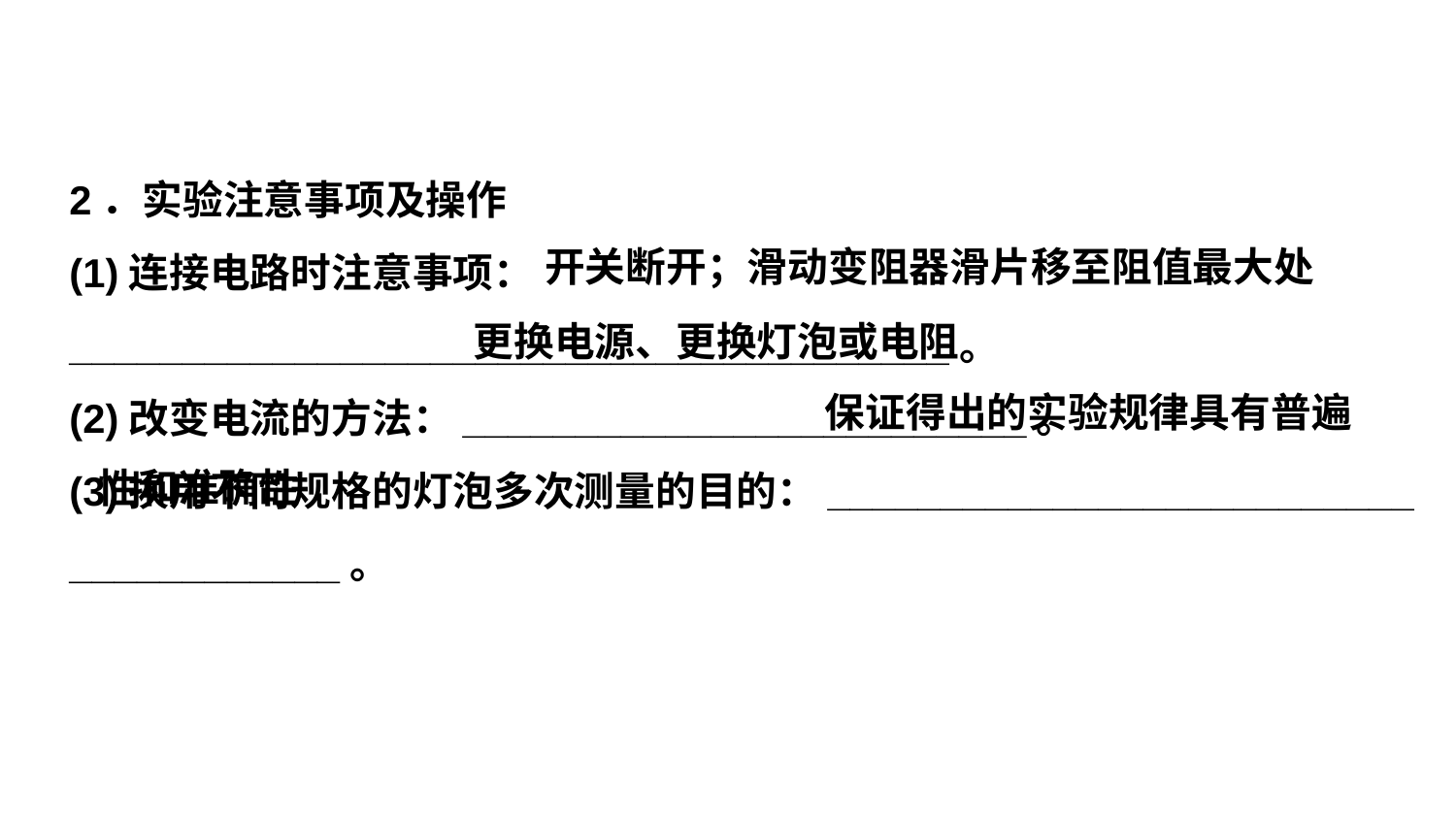

2．实验注意事项及操作
(1)连接电路时注意事项：_______________________________________。
(2)改变电流的方法：_________________________。
(3)换用不同规格的灯泡多次测量的目的：__________________________
____________。
开关断开；滑动变阻器滑片移至阻值最大处
更换电源、更换灯泡或电阻
保证得出的实验规律具有普遍
性和准确性